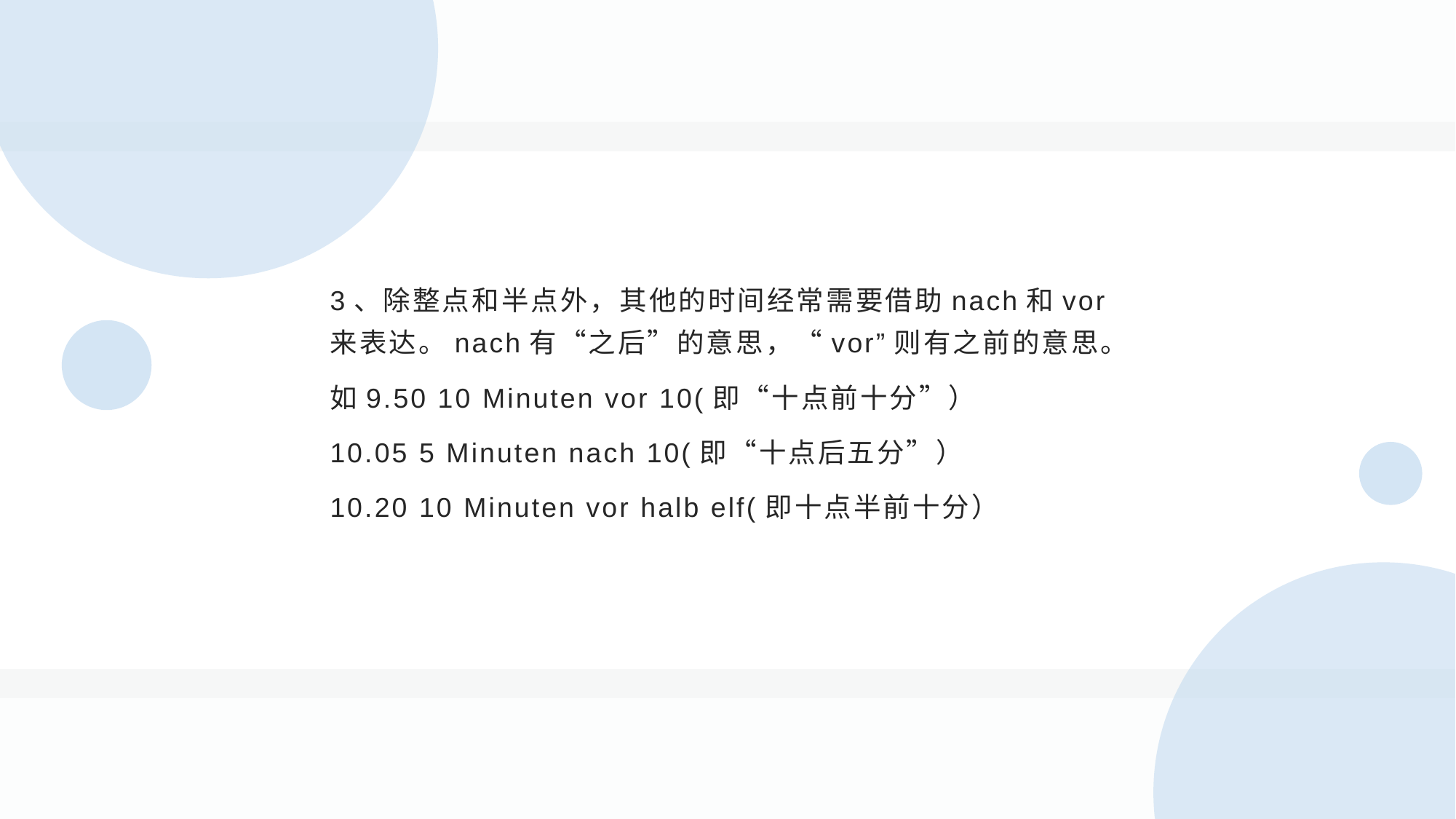

3、除整点和半点外，其他的时间经常需要借助nach和vor来表达。nach有“之后”的意思，“vor”则有之前的意思。
如9.50 10 Minuten vor 10(即“十点前十分”）
10.05 5 Minuten nach 10(即“十点后五分”）
10.20 10 Minuten vor halb elf(即十点半前十分）